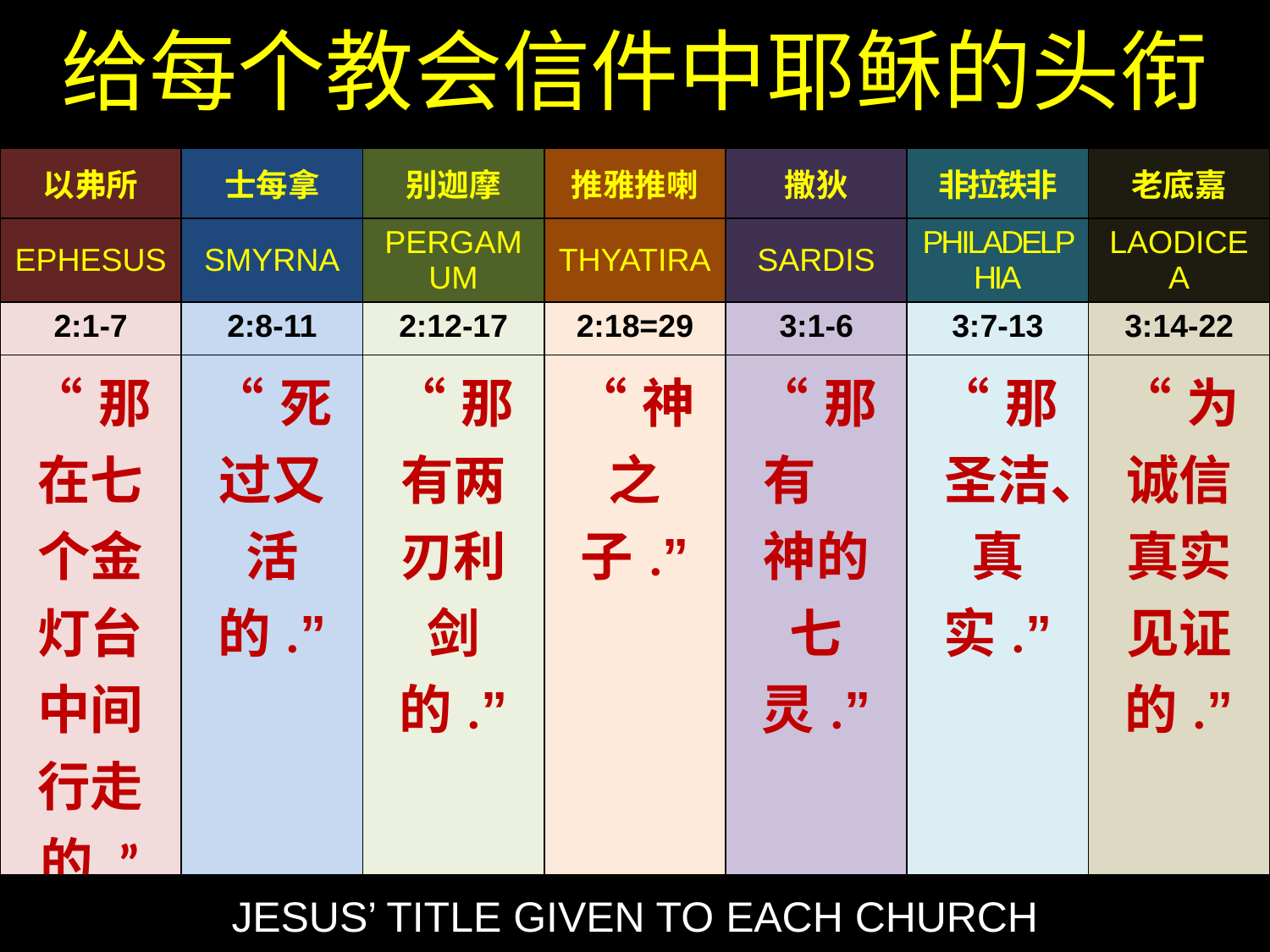

给每个教会信件中耶稣的头衔
| 以弗所 | 士每拿 | 别迦摩 | 推雅推喇 | 撒狄 | 非拉铁非 | 老底嘉 |
| --- | --- | --- | --- | --- | --- | --- |
| EPHESUS | SMYRNA | PERGAMUM | THYATIRA | SARDIS | PHILADELPHIA | LAODICEA |
| 2:1-7 | 2:8-11 | 2:12-17 | 2:18=29 | 3:1-6 | 3:7-13 | 3:14-22 |
| “那在七个金灯台中间行走的.” | “死过又活的.” | “那有两刃利剑的.” | “神之子.” | “那有　神的七灵.” | “那圣洁、真实.” | “为诚信真实见证的.” |
| “Walks in the midst of candlesticks” | “Was dead and now alive” | “He which has the sharp sword” | “The Son of God” | “He that has the Seven Spirits” | “He that is Holy and True” | “The Faithful Witness” |
JESUS’ TITLE GIVEN TO EACH CHURCH